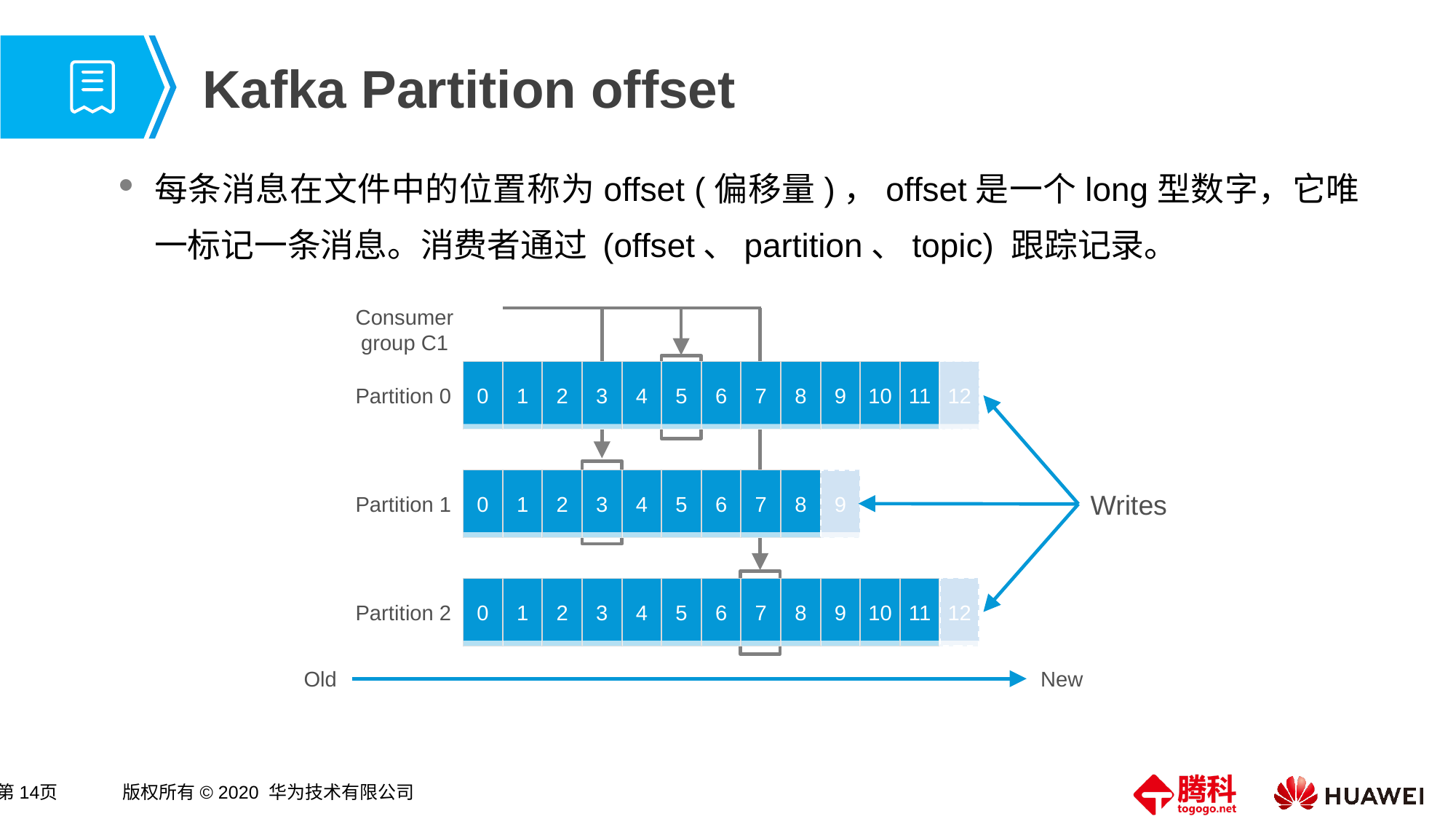

# Kafka Partition offset
每条消息在文件中的位置称为offset (偏移量)，offset是一个long型数字，它唯一标记一条消息。消费者通过 (offset、partition、topic) 跟踪记录。
Consumer
group C1

0
1
2
3
4
5
6
7
8
9
10
11
12

Partition 0

0
1
2
3
4
5
6
7
8
9

Partition 1
Writes

0
1
2
3
4
5
6
7
8
9
10
11
12

Partition 2
Old
New